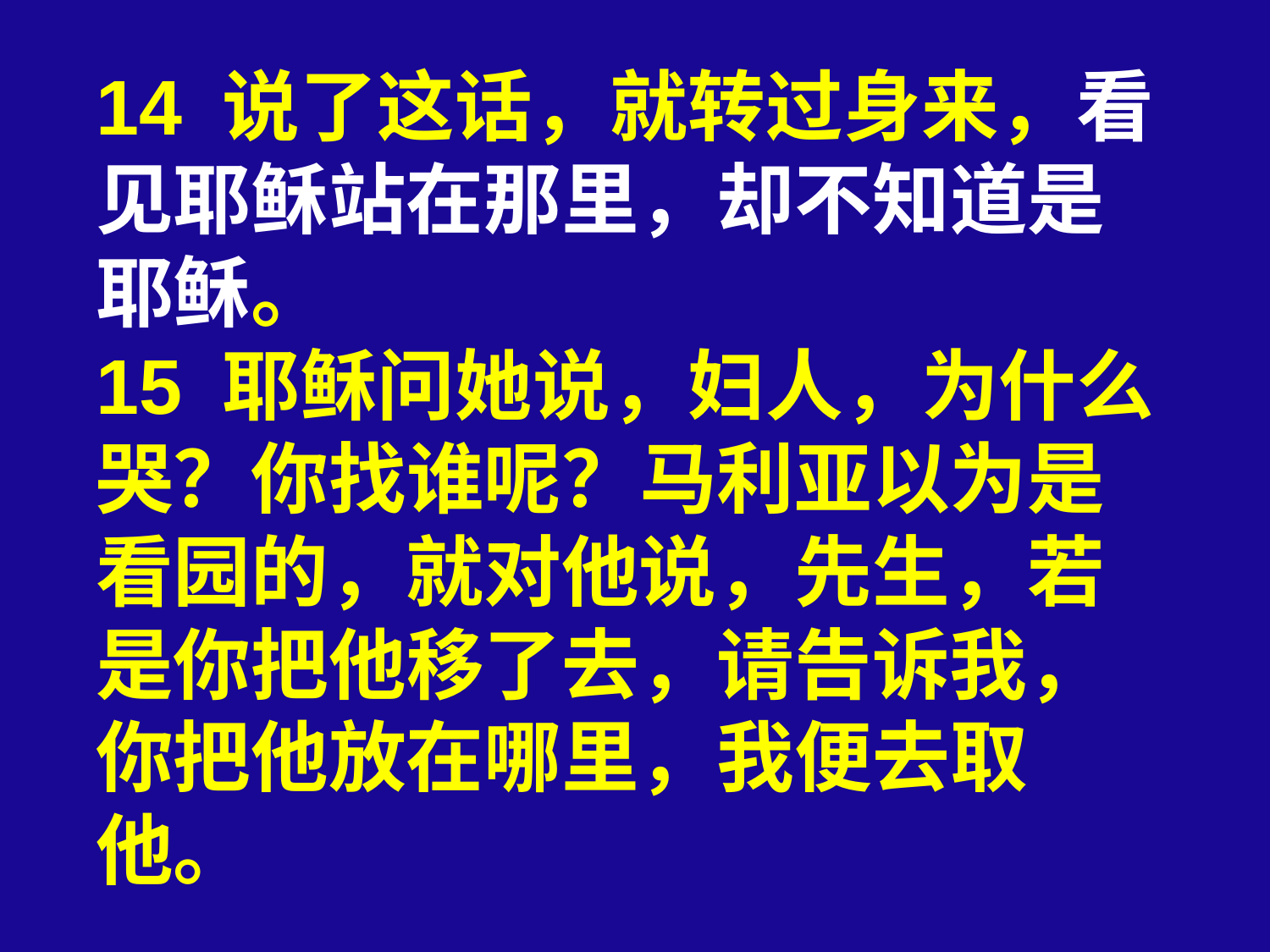

# 14 说了这话，就转过身来，看见耶稣站在那里，却不知道是耶稣。 15 耶稣问她说，妇人，为什么哭？你找谁呢？马利亚以为是看园的，就对他说，先生，若是你把他移了去，请告诉我，你把他放在哪里，我便去取他。